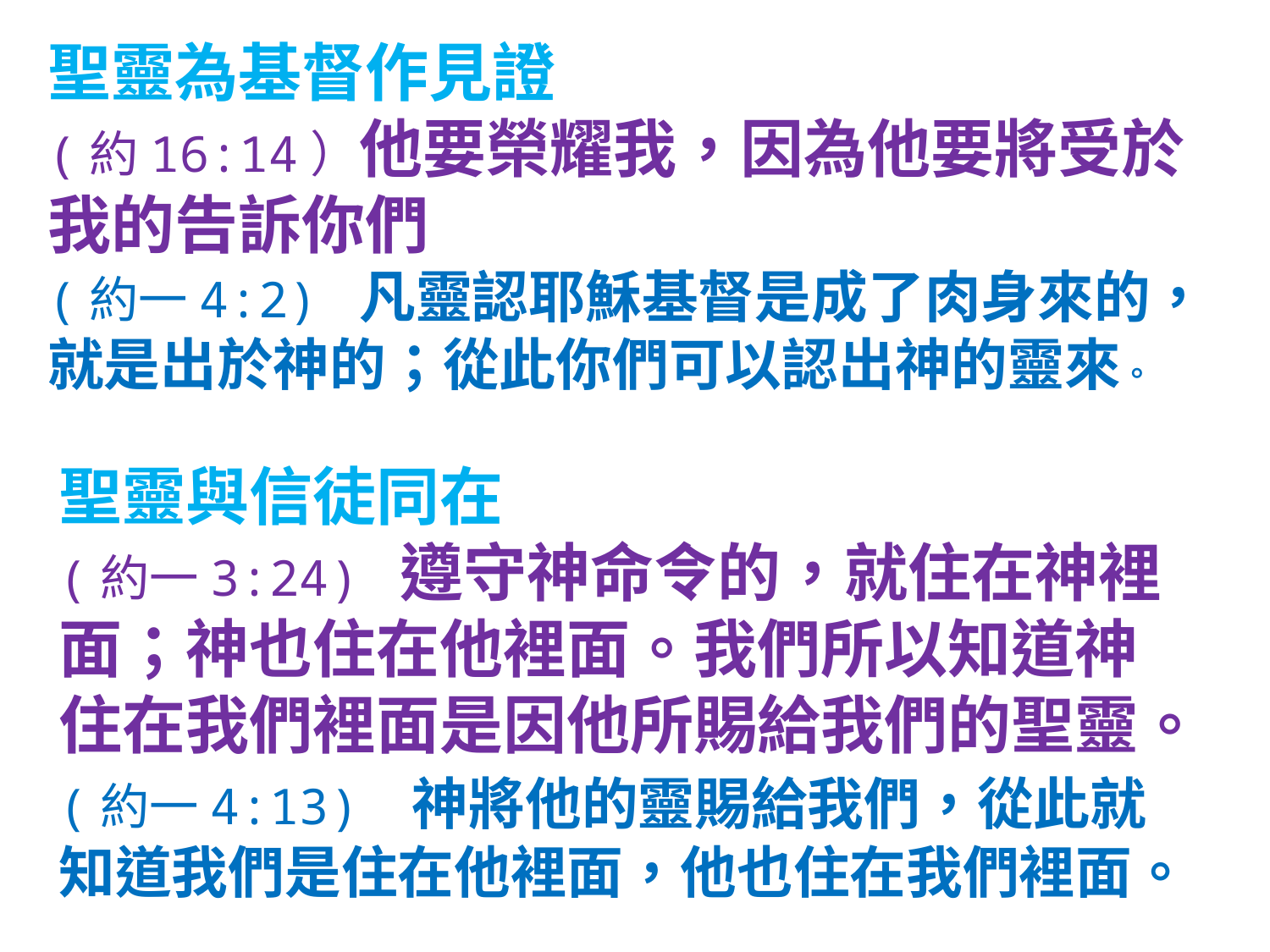

聖靈為基督作見證
(約16:14）他要榮耀我，因為他要將受於我的告訴你們
(約一4:2) 凡靈認耶穌基督是成了肉身來的，就是出於神的；從此你們可以認出神的靈來。
聖靈與信徒同在
(約一3:24) 遵守神命令的，就住在神裡面；神也住在他裡面。我們所以知道神住在我們裡面是因他所賜給我們的聖靈。
(約一4:13) 神將他的靈賜給我們，從此就知道我們是住在他裡面，他也住在我們裡面。